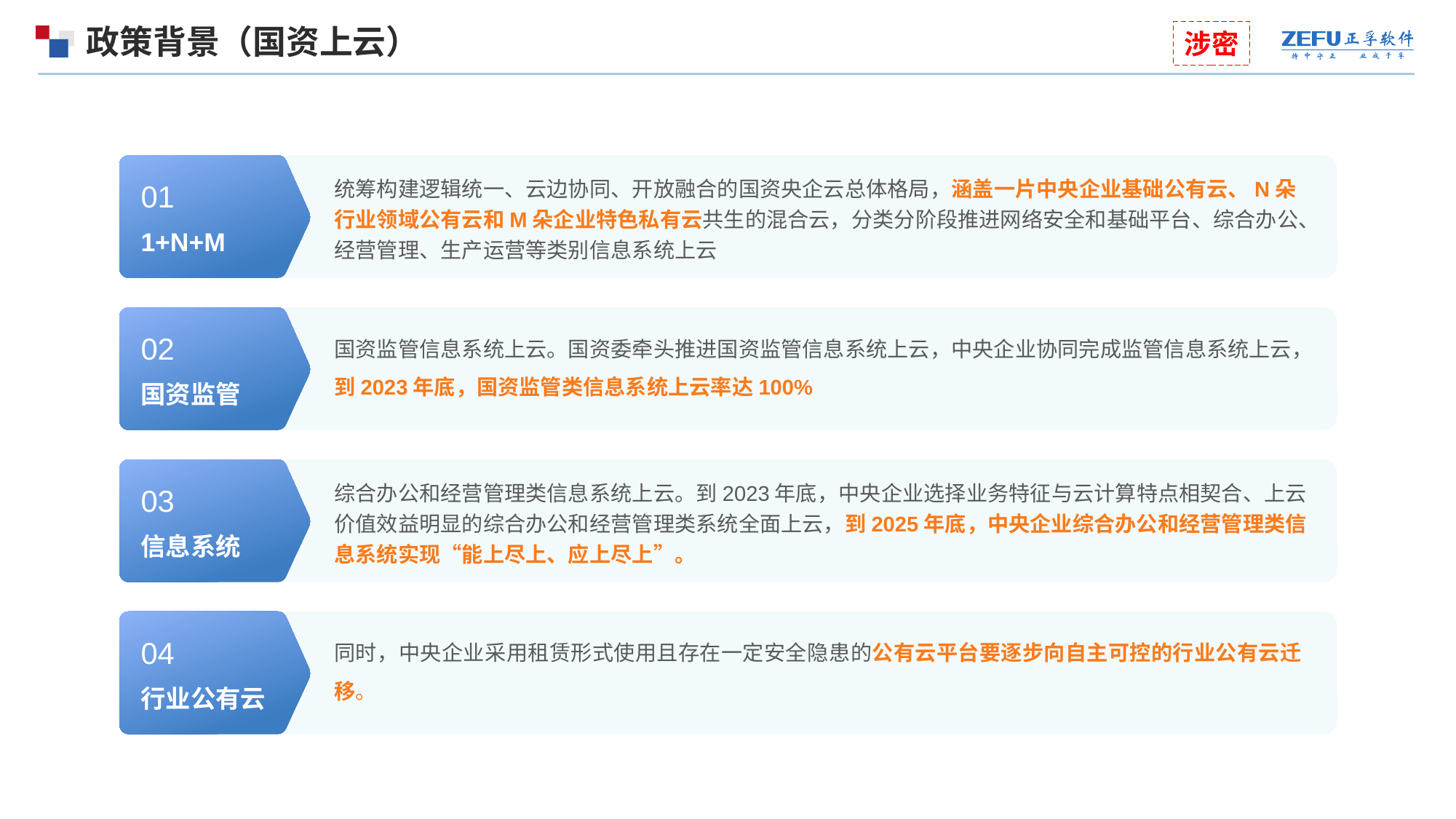

# 政策背景（国资上云）
涉密

01
1+N+M
统筹构建逻辑统一、云边协同、开放融合的国资央企云总体格局，涵盖一片中央企业基础公有云、N朵行业领域公有云和M朵企业特色私有云共生的混合云，分类分阶段推进网络安全和基础平台、综合办公、经营管理、生产运营等类别信息系统上云

02
国资监管
国资监管信息系统上云。国资委牵头推进国资监管信息系统上云，中央企业协同完成监管信息系统上云，到2023年底，国资监管类信息系统上云率达100%
国资监管

03
信息系统
综合办公和经营管理类信息系统上云。到2023年底，中央企业选择业务特征与云计算特点相契合、上云价值效益明显的综合办公和经营管理类系统全面上云，到2025年底，中央企业综合办公和经营管理类信息系统实现“能上尽上、应上尽上”。

04
行业公有云
同时，中央企业采用租赁形式使用且存在一定安全隐患的公有云平台要逐步向自主可控的行业公有云迁移。